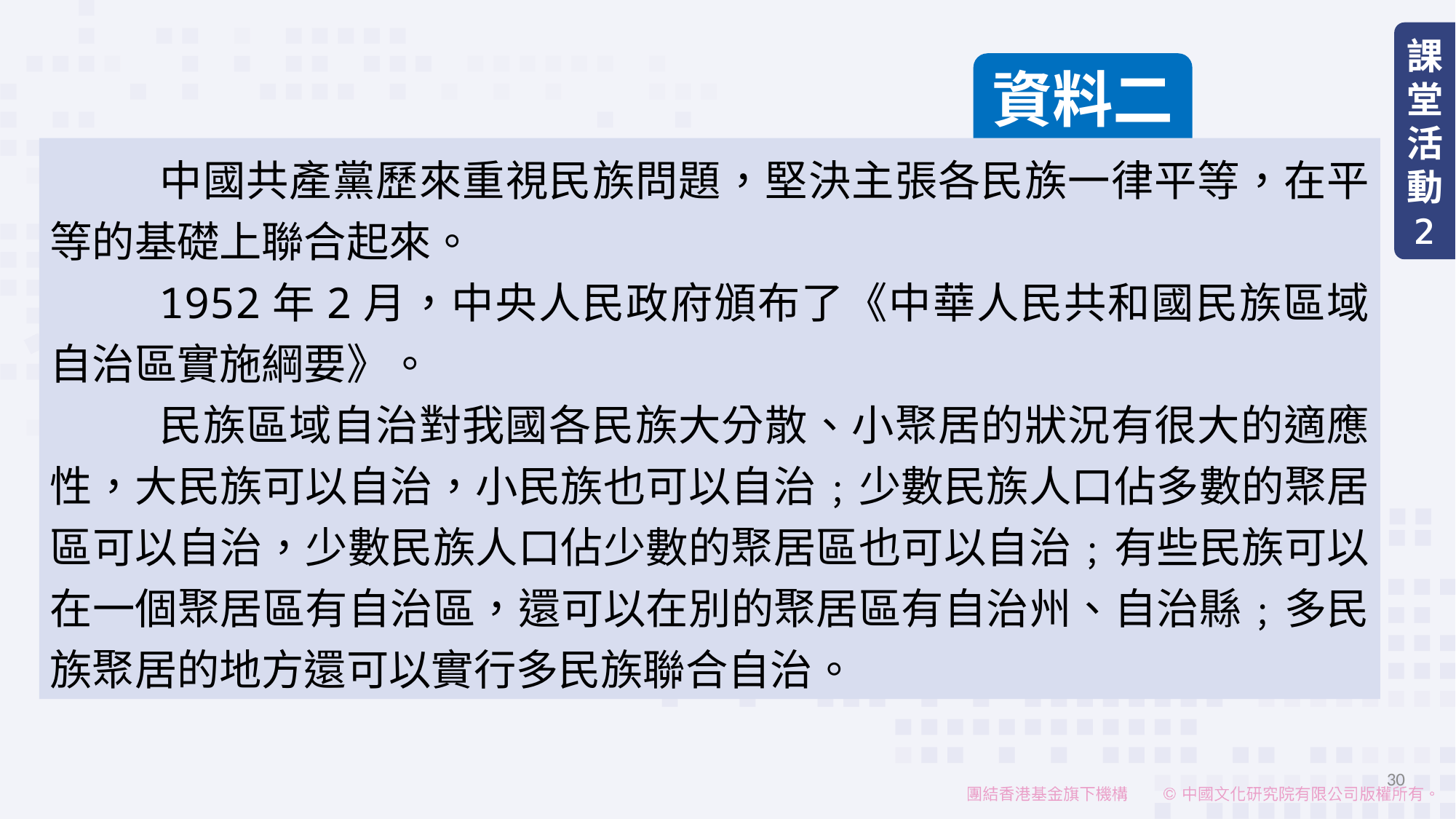

課堂活動
2
資料二

	中國共產黨歷來重視民族問題，堅決主張各民族一律平等，在平等的基礎上聯合起來。
	1952年2月，中央人民政府頒布了《中華人民共和國民族區域自治區實施綱要》。
	民族區域自治對我國各民族大分散、小聚居的狀況有很大的適應性，大民族可以自治，小民族也可以自治﹔少數民族人口佔多數的聚居區可以自治，少數民族人口佔少數的聚居區也可以自治﹔有些民族可以在一個聚居區有自治區，還可以在別的聚居區有自治州、自治縣﹔多民族聚居的地方還可以實行多民族聯合自治。
30